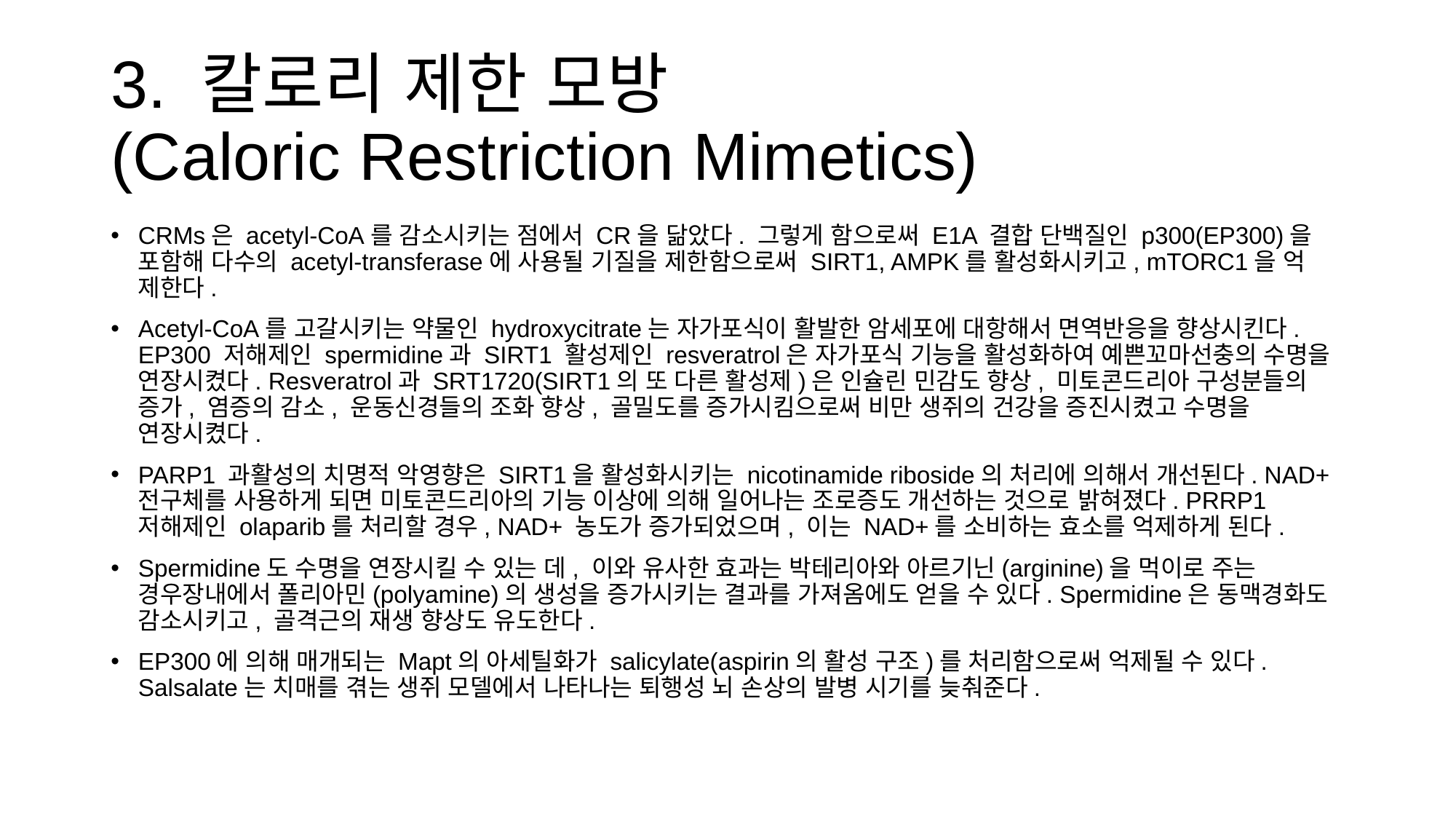

# 3. 칼로리 제한 모방 (Caloric Restriction Mimetics)
CRMs은 acetyl-CoA를 감소시키는 점에서 CR을 닮았다. 그렇게 함으로써 E1A 결합 단백질인 p300(EP300)을 포함해 다수의 acetyl-transferase에 사용될 기질을 제한함으로써 SIRT1, AMPK를 활성화시키고, mTORC1을 억 제한다.
Acetyl-CoA를 고갈시키는 약물인 hydroxycitrate는 자가포식이 활발한 암세포에 대항해서 면역반응을 향상시킨다. EP300 저해제인 spermidine과 SIRT1 활성제인 resveratrol은 자가포식 기능을 활성화하여 예쁜꼬마선충의 수명을 연장시켰다. Resveratrol과 SRT1720(SIRT1의 또 다른 활성제)은 인슐린 민감도 향상, 미토콘드리아 구성분들의 증가, 염증의 감소, 운동신경들의 조화 향상, 골밀도를 증가시킴으로써 비만 생쥐의 건강을 증진시켰고 수명을 연장시켰다.
PARP1 과활성의 치명적 악영향은 SIRT1을 활성화시키는 nicotinamide riboside의 처리에 의해서 개선된다. NAD+ 전구체를 사용하게 되면 미토콘드리아의 기능 이상에 의해 일어나는 조로증도 개선하는 것으로 밝혀졌다. PRRP1 저해제인 olaparib를 처리할 경우, NAD+ 농도가 증가되었으며, 이는 NAD+를 소비하는 효소를 억제하게 된다.
Spermidine도 수명을 연장시킬 수 있는 데, 이와 유사한 효과는 박테리아와 아르기닌(arginine)을 먹이로 주는 경우장내에서 폴리아민(polyamine)의 생성을 증가시키는 결과를 가져옴에도 얻을 수 있다. Spermidine은 동맥경화도 감소시키고, 골격근의 재생 향상도 유도한다.
EP300에 의해 매개되는 Mapt의 아세틸화가 salicylate(aspirin의 활성 구조)를 처리함으로써 억제될 수 있다. Salsalate는 치매를 겪는 생쥐 모델에서 나타나는 퇴행성 뇌 손상의 발병 시기를 늦춰준다.